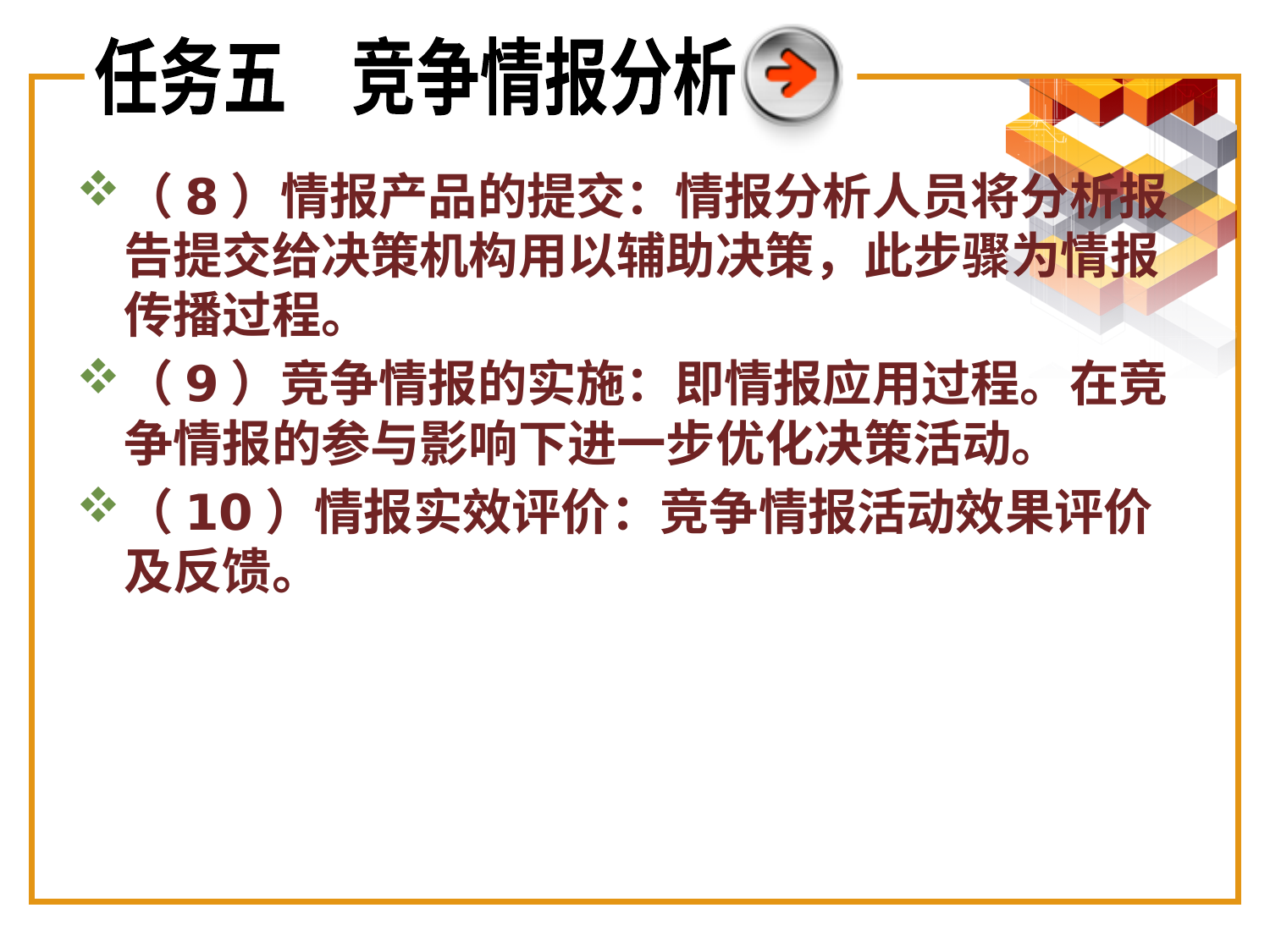

任务五　竞争情报分析
（8）情报产品的提交：情报分析人员将分析报告提交给决策机构用以辅助决策，此步骤为情报传播过程。
（9）竞争情报的实施：即情报应用过程。在竞争情报的参与影响下进一步优化决策活动。
（10）情报实效评价：竞争情报活动效果评价及反馈。